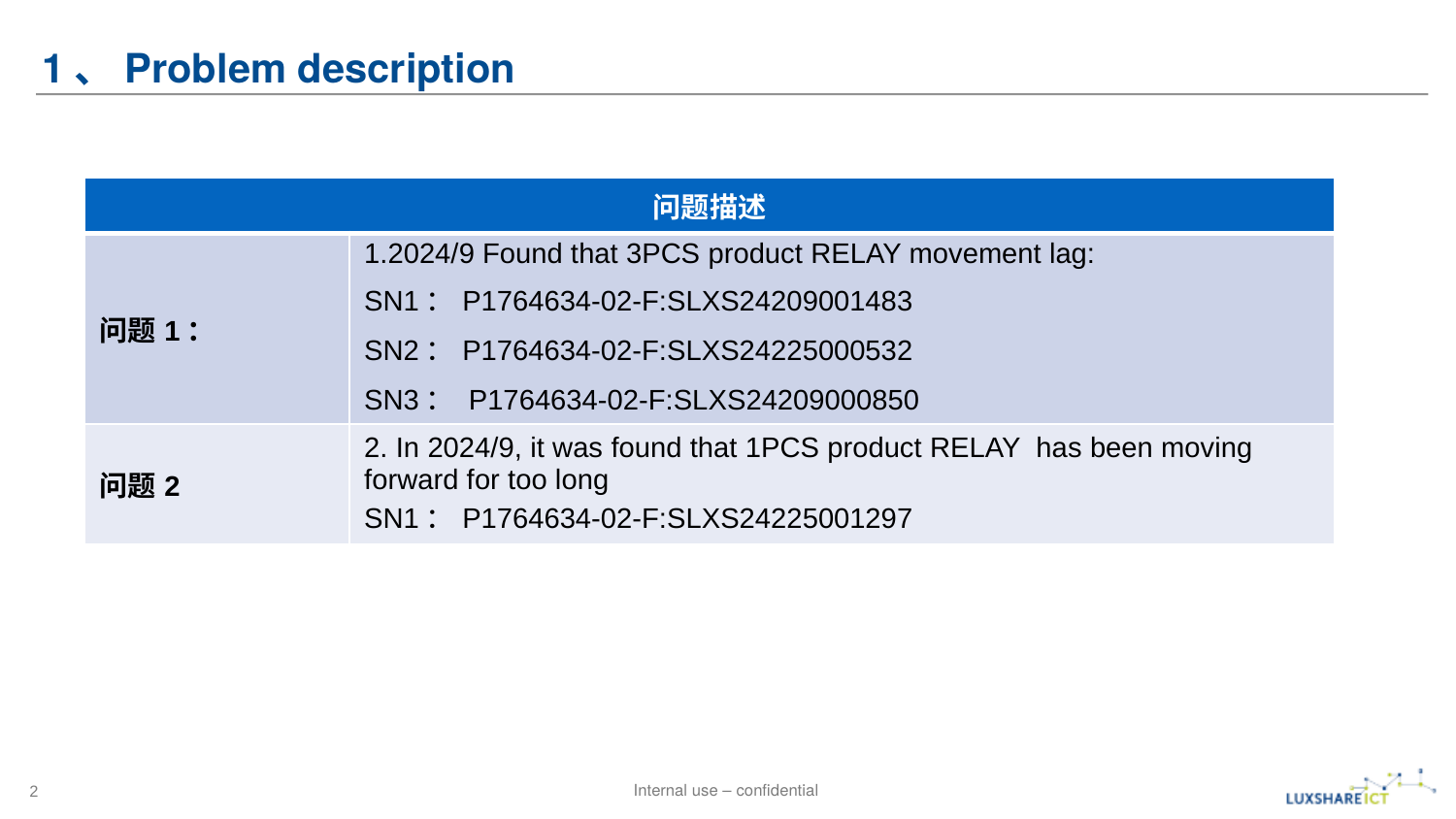

# 1、Problem description
| 问题描述 |  |
| --- | --- |
| 问题1： | 1.2024/9 Found that 3PCS product RELAY movement lag: SN1：P1764634-02-F:SLXS24209001483 SN2：P1764634-02-F:SLXS24225000532 SN3： P1764634-02-F:SLXS24209000850 |
| 问题2 | 2. In 2024/9, it was found that 1PCS product RELAY has been moving forward for too long SN1：P1764634-02-F:SLXS24225001297 |